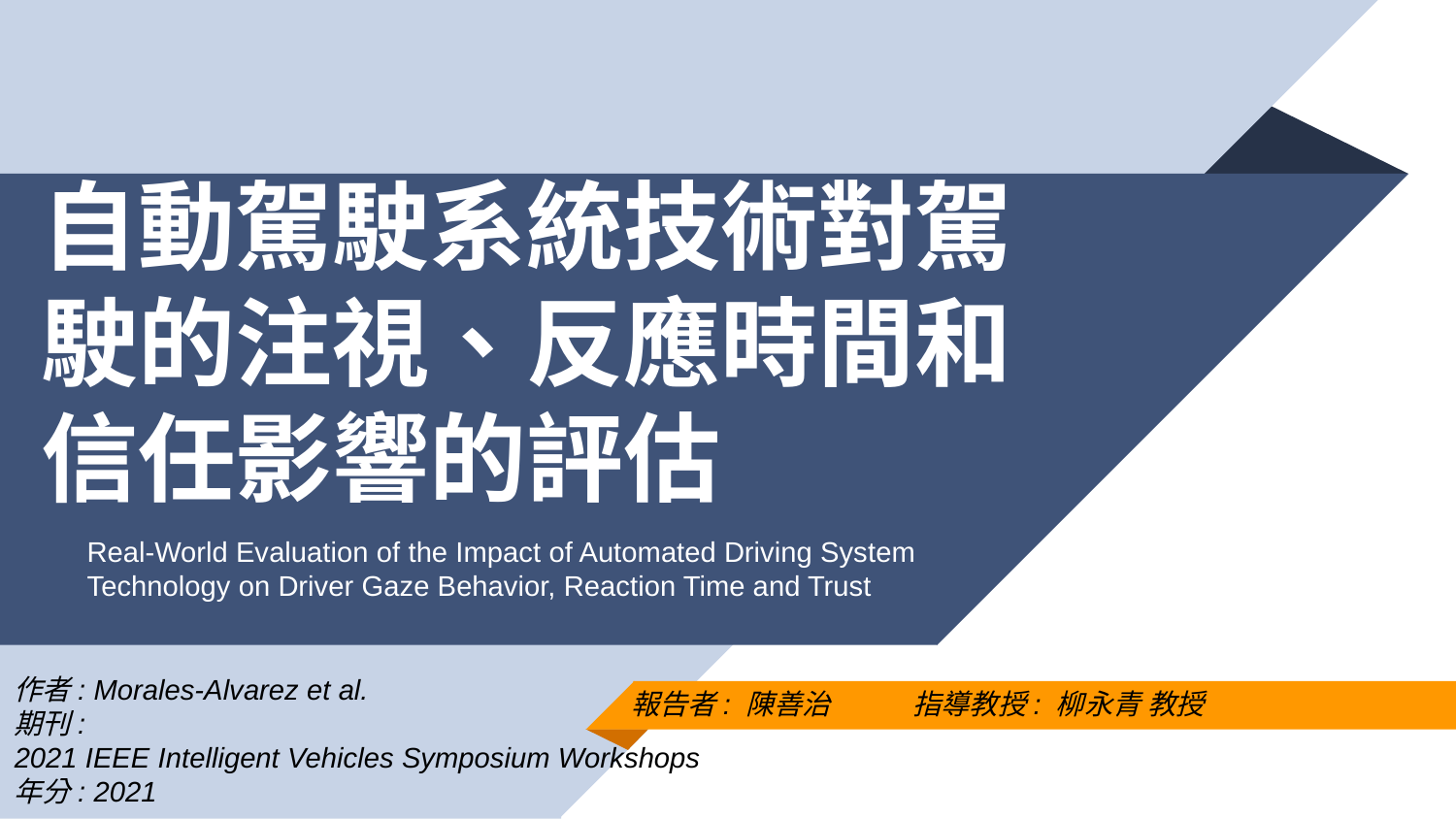

# 自動駕駛系統技術對駕駛的注視、反應時間和信任影響的評估
Real-World Evaluation of the Impact of Automated Driving System Technology on Driver Gaze Behavior, Reaction Time and Trust
作者: Morales-Alvarez et al.
期刊:
2021 IEEE Intelligent Vehicles Symposium Workshops
年分: 2021
報告者: 陳善治             指導教授: 柳永青 教授